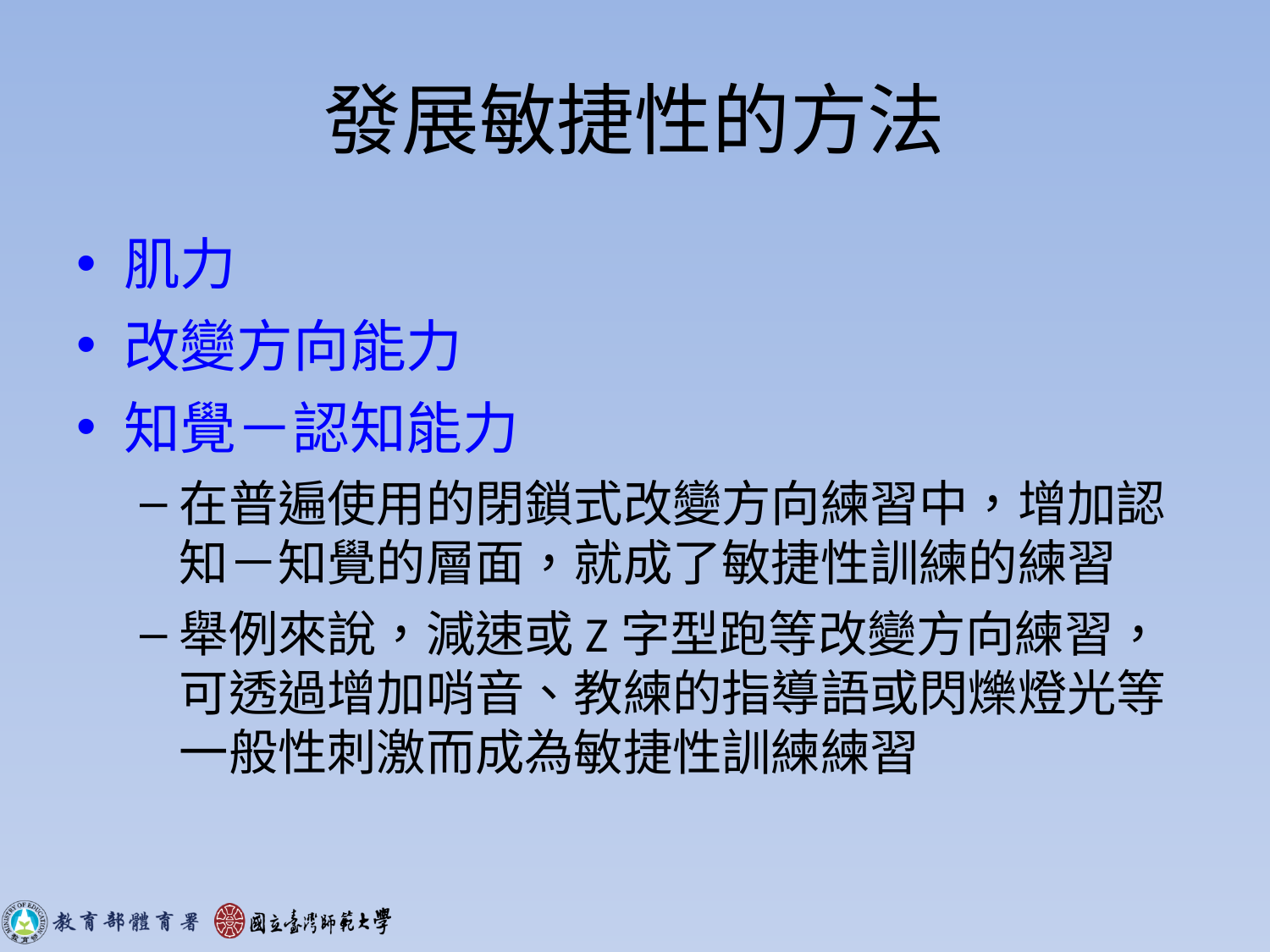

# 發展敏捷性的方法
肌力
改變方向能力
知覺－認知能力
在普遍使用的閉鎖式改變方向練習中，增加認知－知覺的層面，就成了敏捷性訓練的練習
舉例來說，減速或Z字型跑等改變方向練習，可透過增加哨音、教練的指導語或閃爍燈光等一般性刺激而成為敏捷性訓練練習